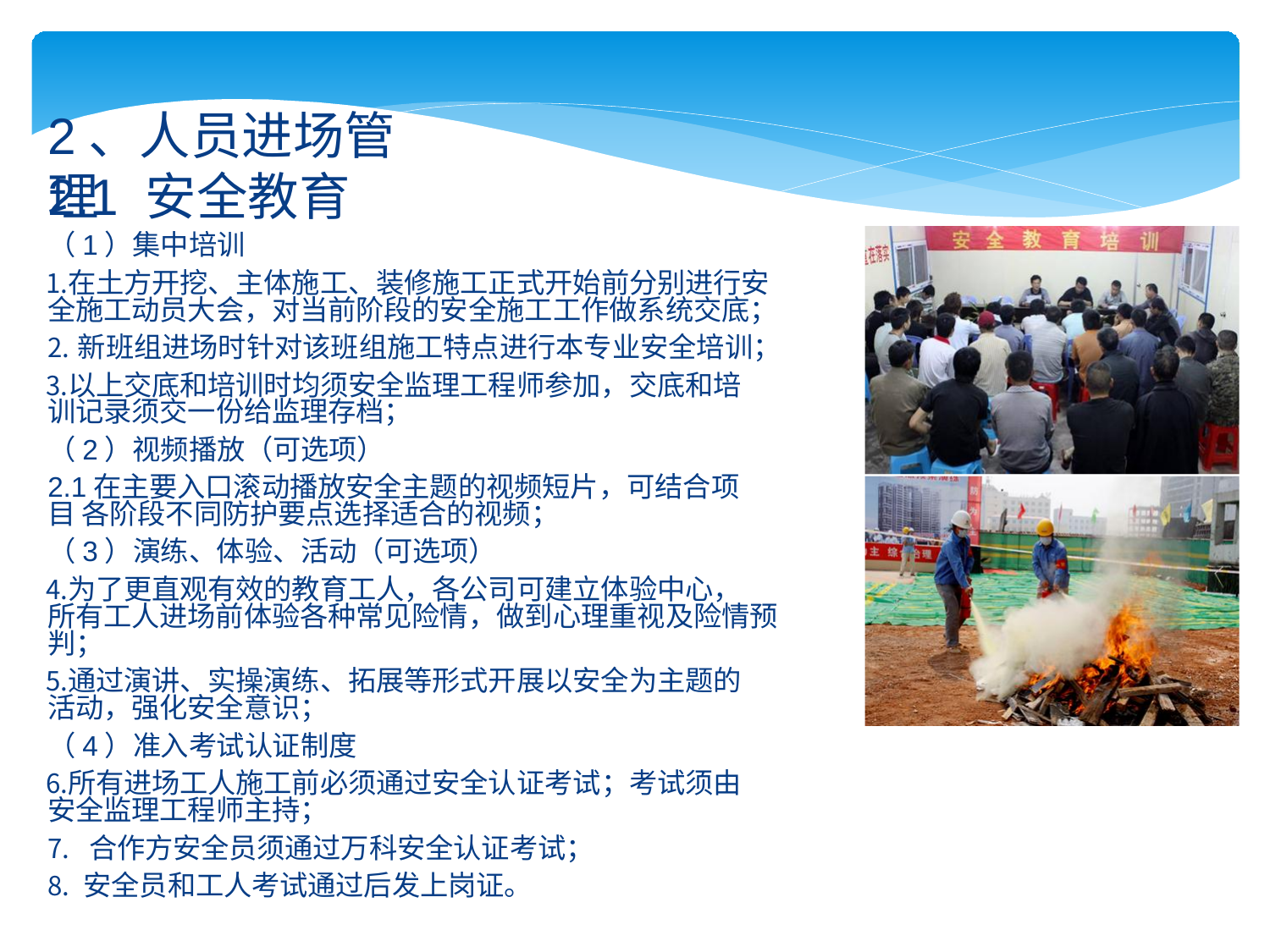

# 2、人员进场管理

2.1 安全教育
（1）集中培训
在土方开挖、主体施工、装修施工正式开始前分别进行安 全施工动员大会，对当前阶段的安全施工工作做系统交底；
新班组进场时针对该班组施工特点进行本专业安全培训；
以上交底和培训时均须安全监理工程师参加，交底和培 训记录须交一份给监理存档；
（2）视频播放（可选项）
2.1在主要入口滚动播放安全主题的视频短片，可结合项目 各阶段不同防护要点选择适合的视频；
（3）演练、体验、活动（可选项）
为了更直观有效的教育工人，各公司可建立体验中心，  所有工人进场前体验各种常见险情，做到心理重视及险情预 判；
通过演讲、实操演练、拓展等形式开展以安全为主题的 活动，强化安全意识；
（4）准入考试认证制度
所有进场工人施工前必须通过安全认证考试；考试须由 安全监理工程师主持；
合作方安全员须通过万科安全认证考试；
安全员和工人考试通过后发上岗证。